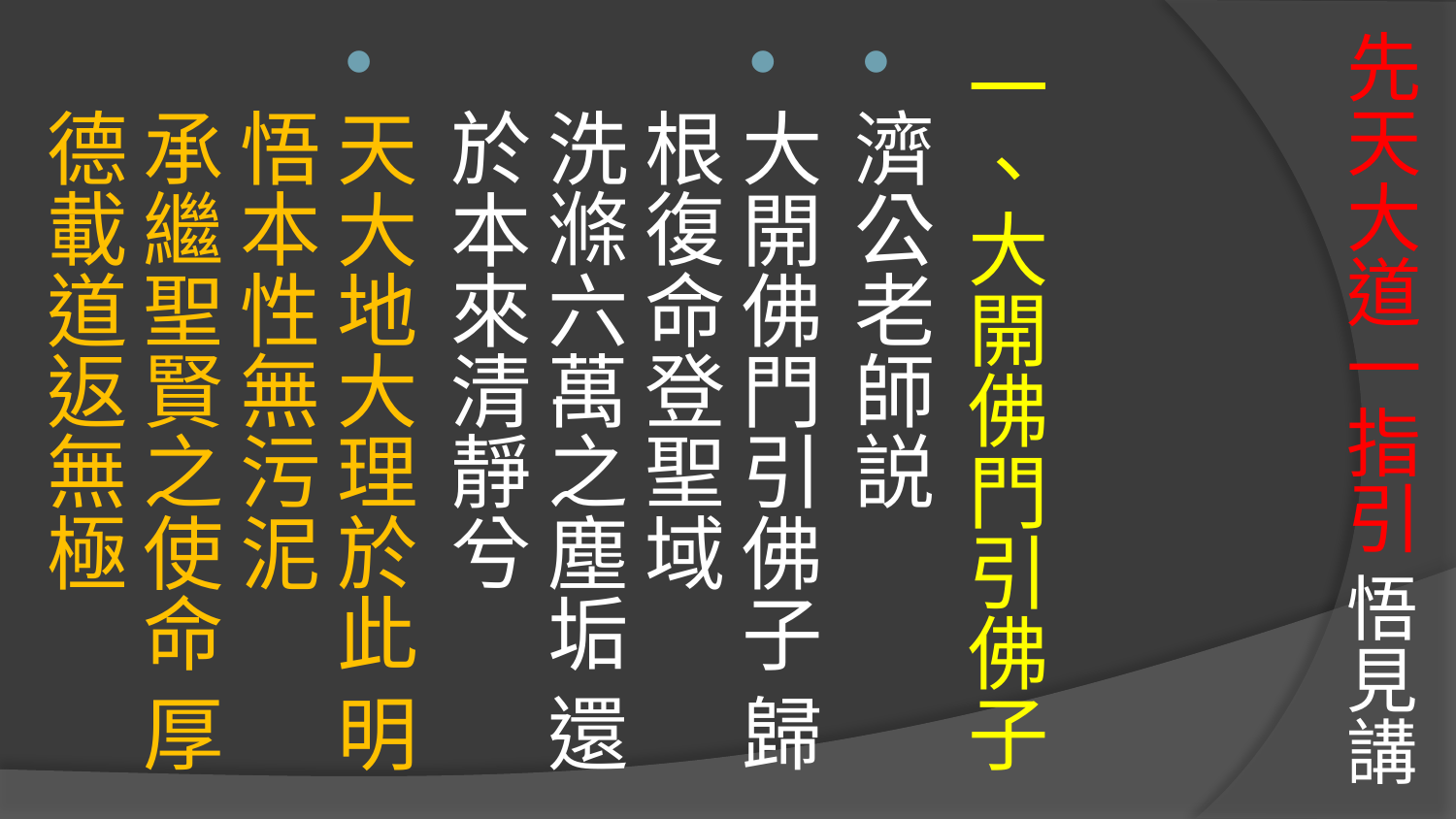

# 先天大道一指引 悟見講
一、大開佛門引佛子
濟公老師説
大開佛門引佛子 歸根復命登聖域
洗滌六萬之塵垢 還於本來清靜兮
天大地大理於此 明悟本性無污泥
承繼聖賢之使命 厚德載道返無極